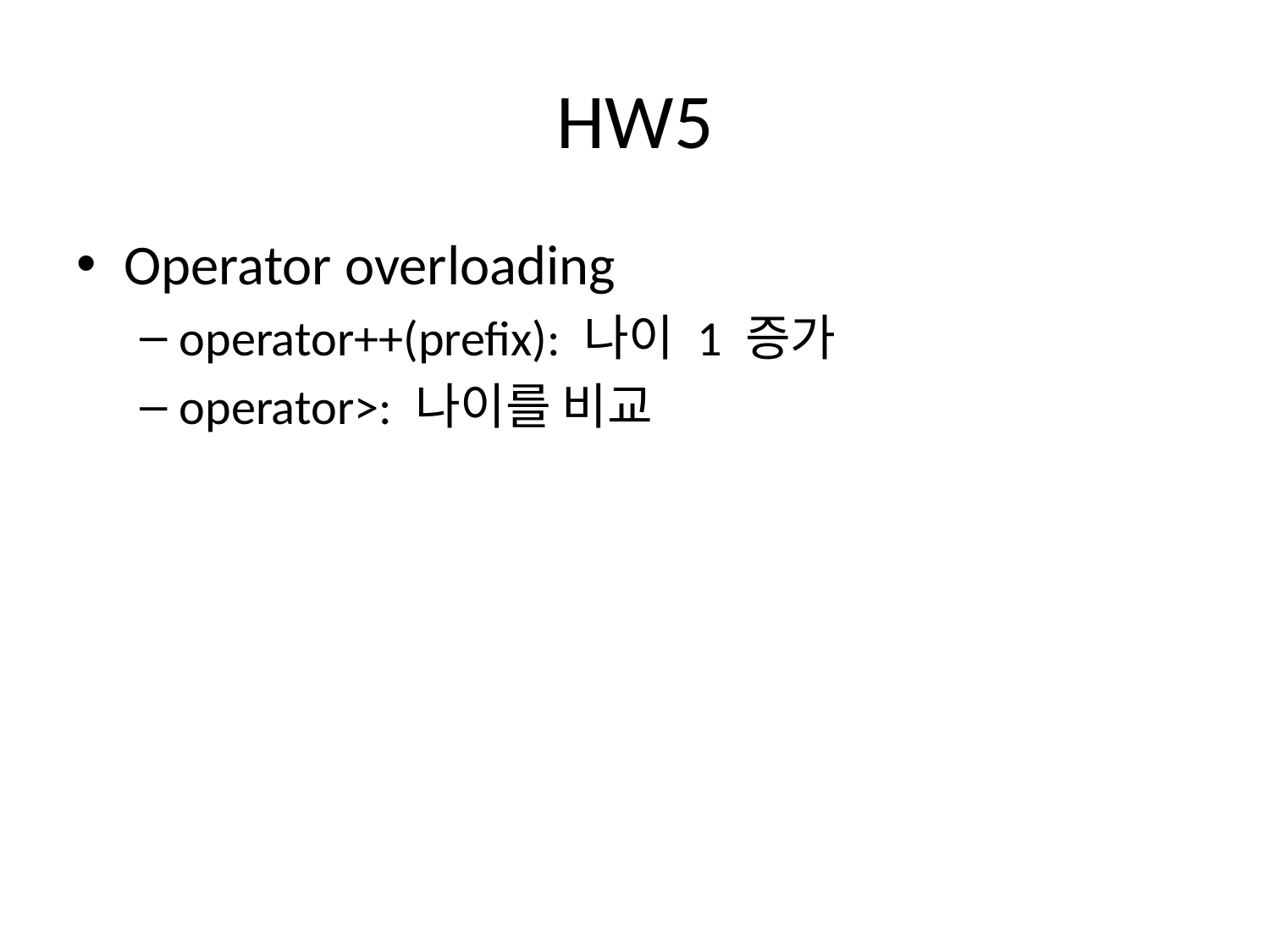

# HW5
Operator overloading
operator++(prefix): 나이 1 증가
operator>: 나이를 비교